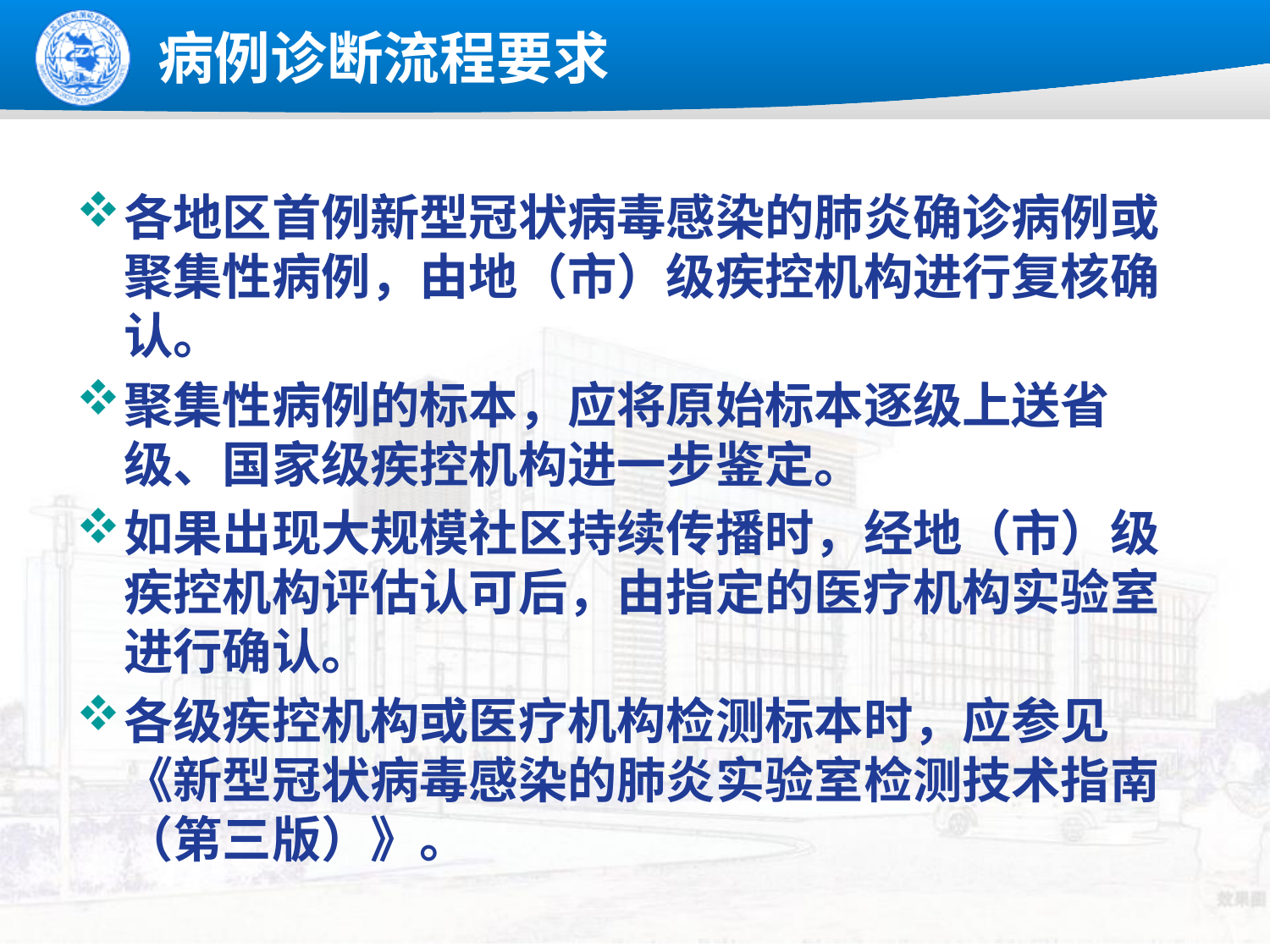

# 病例诊断流程要求
各地区首例新型冠状病毒感染的肺炎确诊病例或聚集性病例，由地（市）级疾控机构进行复核确认。
聚集性病例的标本，应将原始标本逐级上送省级、国家级疾控机构进一步鉴定。
如果出现大规模社区持续传播时，经地（市）级疾控机构评估认可后，由指定的医疗机构实验室进行确认。
各级疾控机构或医疗机构检测标本时，应参见《新型冠状病毒感染的肺炎实验室检测技术指南（第三版）》。